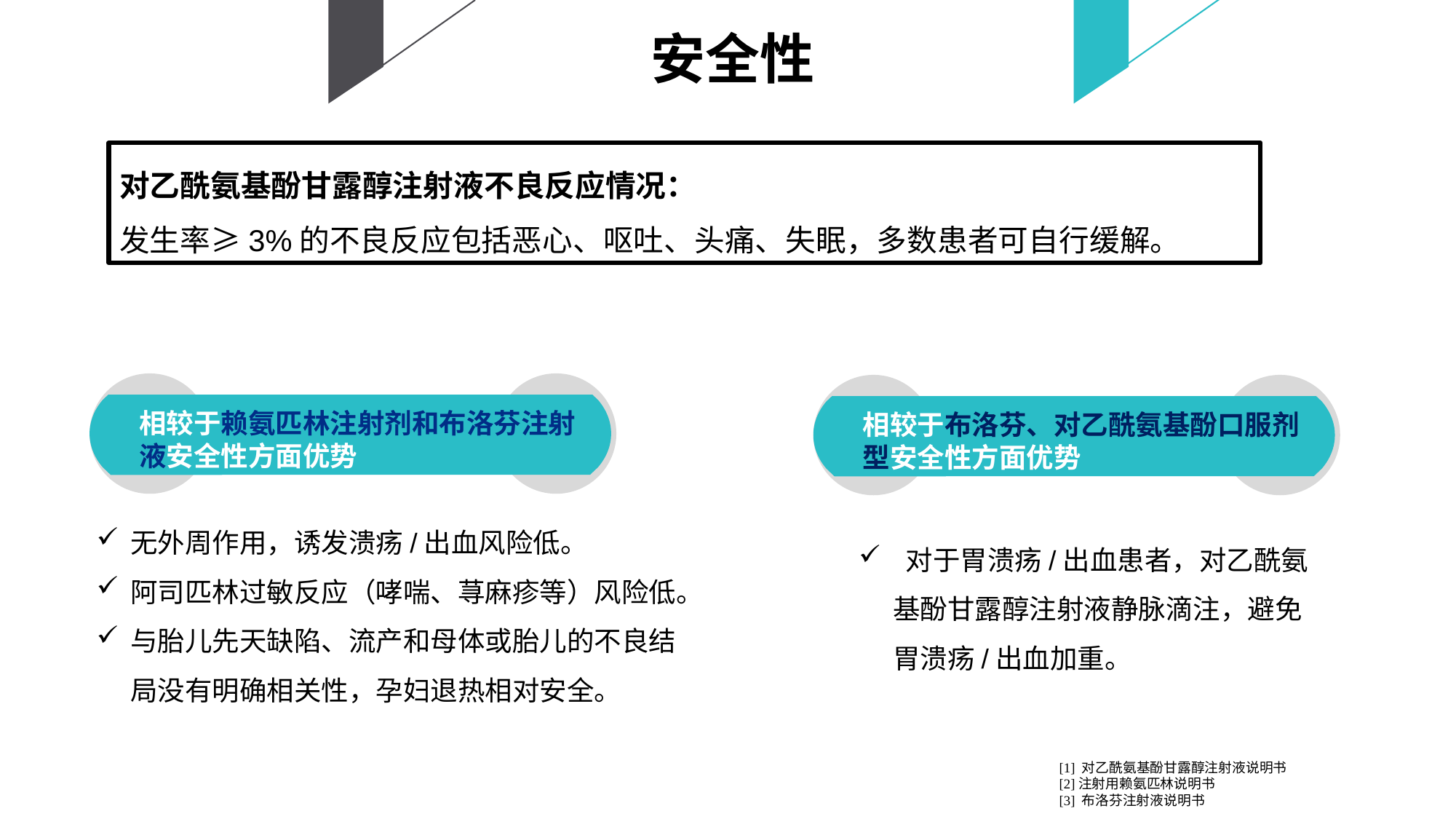

安全性
对乙酰氨基酚甘露醇注射液不良反应情况：
发生率≥3%的不良反应包括恶心、呕吐、头痛、失眠，多数患者可自行缓解。

相较于赖氨匹林注射剂和布洛芬注射液安全性方面优势

相较于布洛芬、对乙酰氨基酚口服剂型安全性方面优势
无外周作用，诱发溃疡/出血风险低。
阿司匹林过敏反应（哮喘、荨麻疹等）风险低。
与胎儿先天缺陷、流产和母体或胎儿的不良结局没有明确相关性，孕妇退热相对安全。
 对于胃溃疡/出血患者，对乙酰氨基酚甘露醇注射液静脉滴注，避免胃溃疡/出血加重。
[1] 对乙酰氨基酚甘露醇注射液说明书
[2]注射用赖氨匹林说明书
[3] 布洛芬注射液说明书